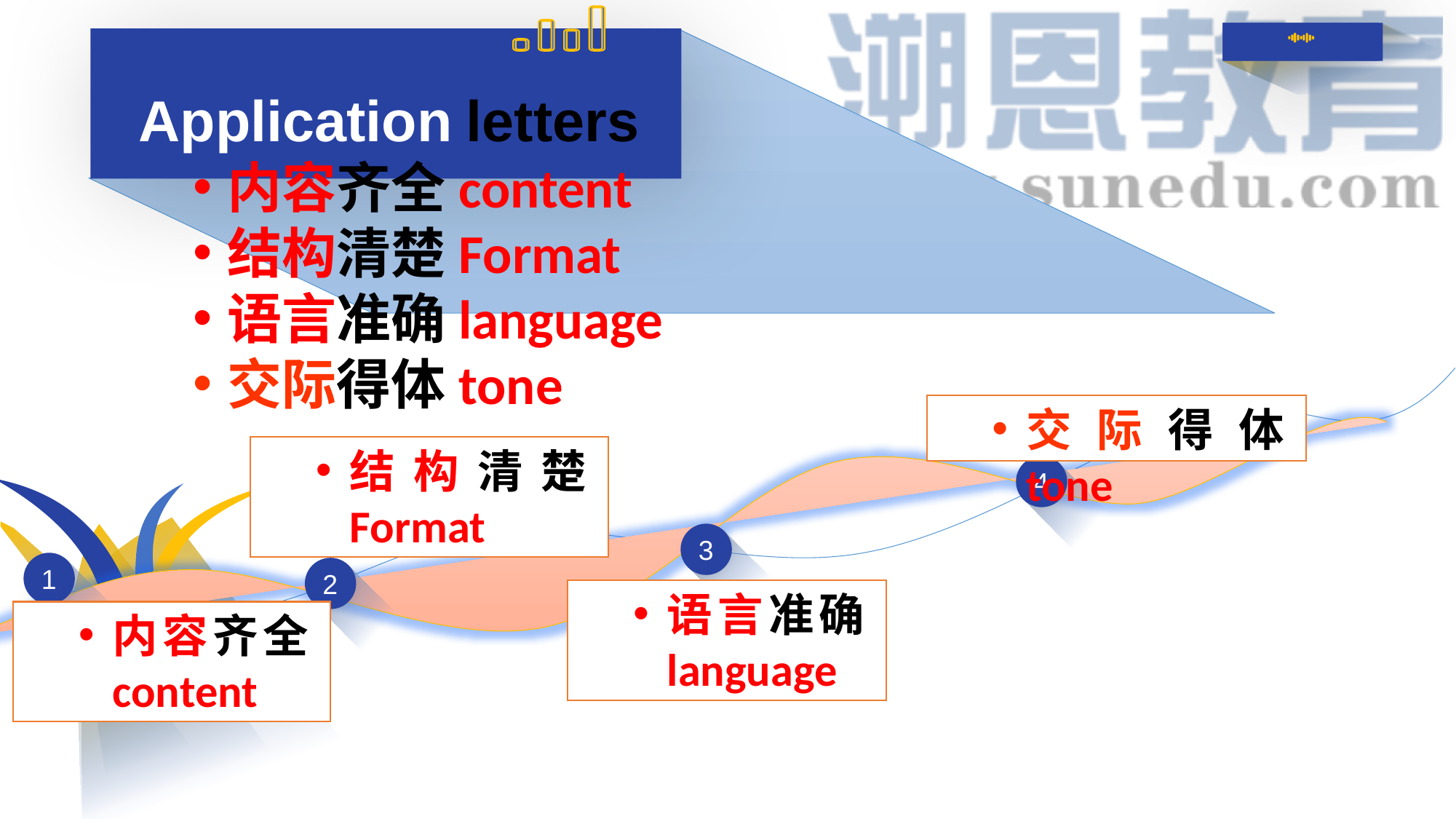

Application letters
内容齐全content
结构清楚Format
语言准确language
交际得体tone

交际得体tone

结构清楚Format

4

3

1

2
语言准确language
内容齐全content